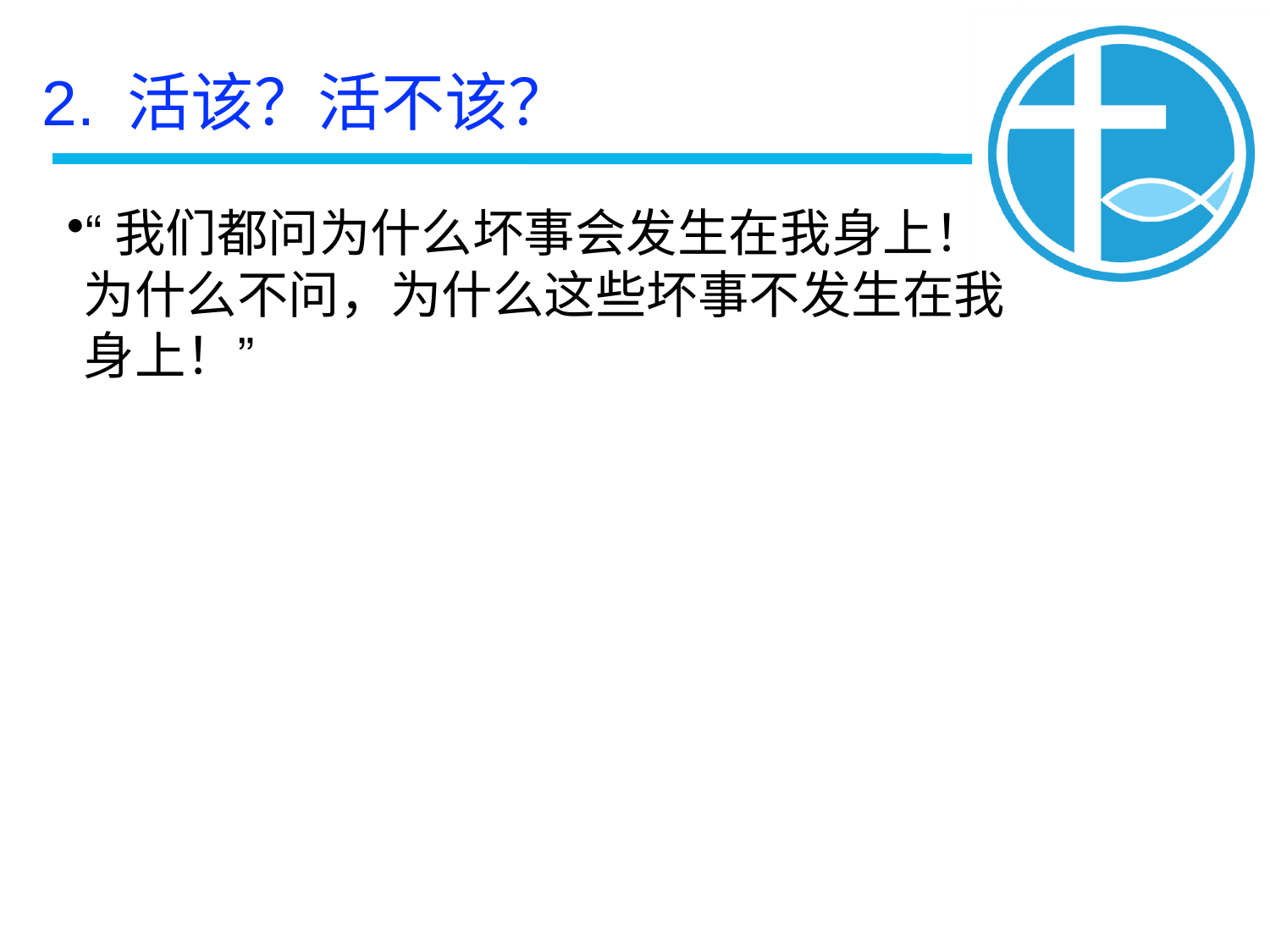

2. 活该？活不该？
“我们都问为什么坏事会发生在我身上！为什么不问，为什么这些坏事不发生在我身上！”